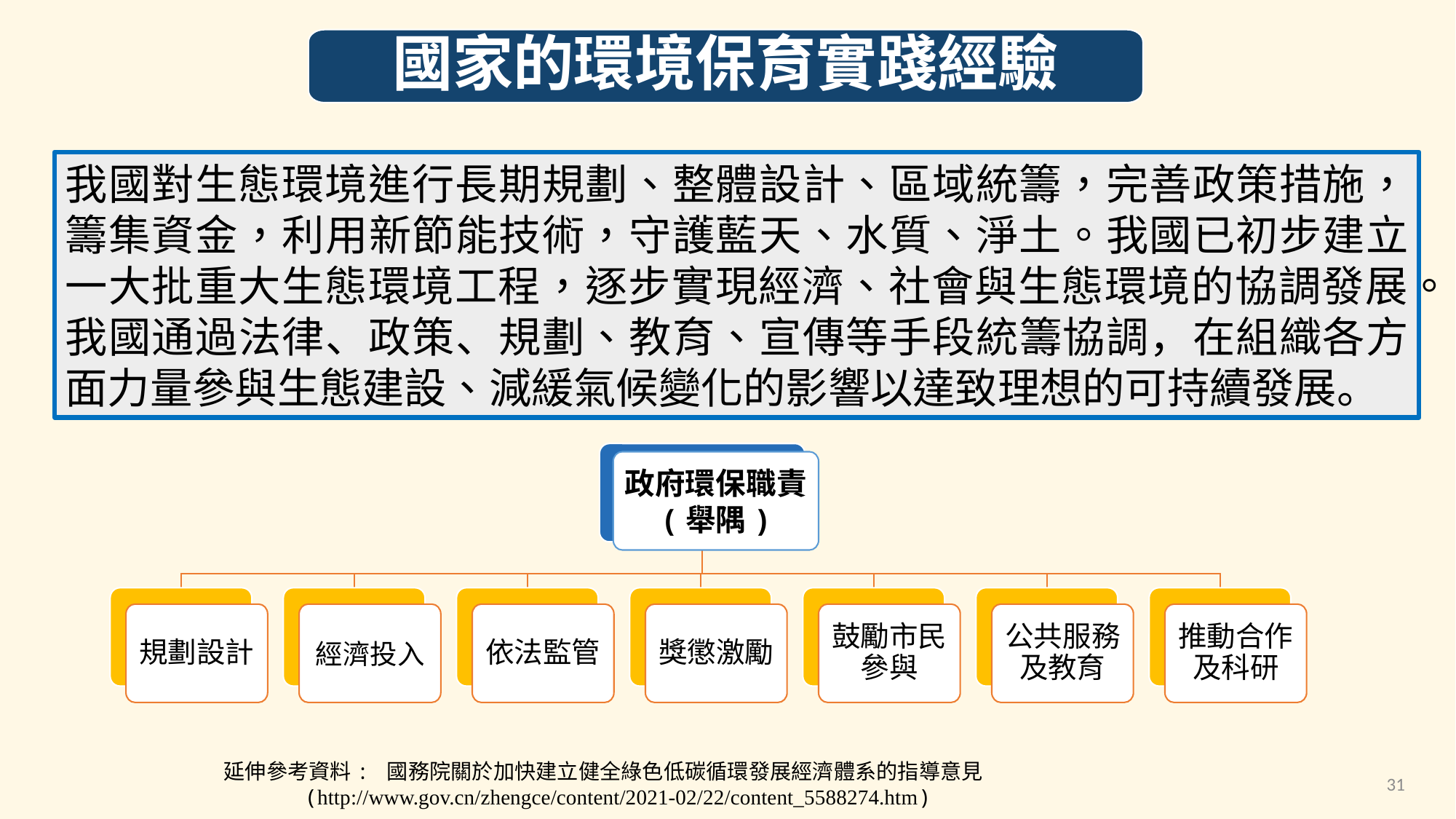

國家的環境保育實踐經驗
我國對生態環境進行長期規劃、整體設計、區域統籌，完善政策措施，籌集資金，利用新節能技術，守護藍天、水質、淨土。我國已初步建立一大批重大生態環境工程，逐步實現經濟、社會與生態環境的協調發展。
我國通過法律、政策、規劃、教育、宣傳等手段統籌協調，在組織各方面力量參與生態建設、減緩氣候變化的影響以達致理想的可持續發展。

政府環保職責(舉隅)

規劃設計
經濟投入
依法監管
獎懲激勵
鼓勵市民參與
公共服務
及教育
推動合作及科研
延伸參考資料: 國務院關於加快建立健全綠色低碳循環發展經濟體系的指導意見
                (http://www.gov.cn/zhengce/content/2021-02/22/content_5588274.htm)